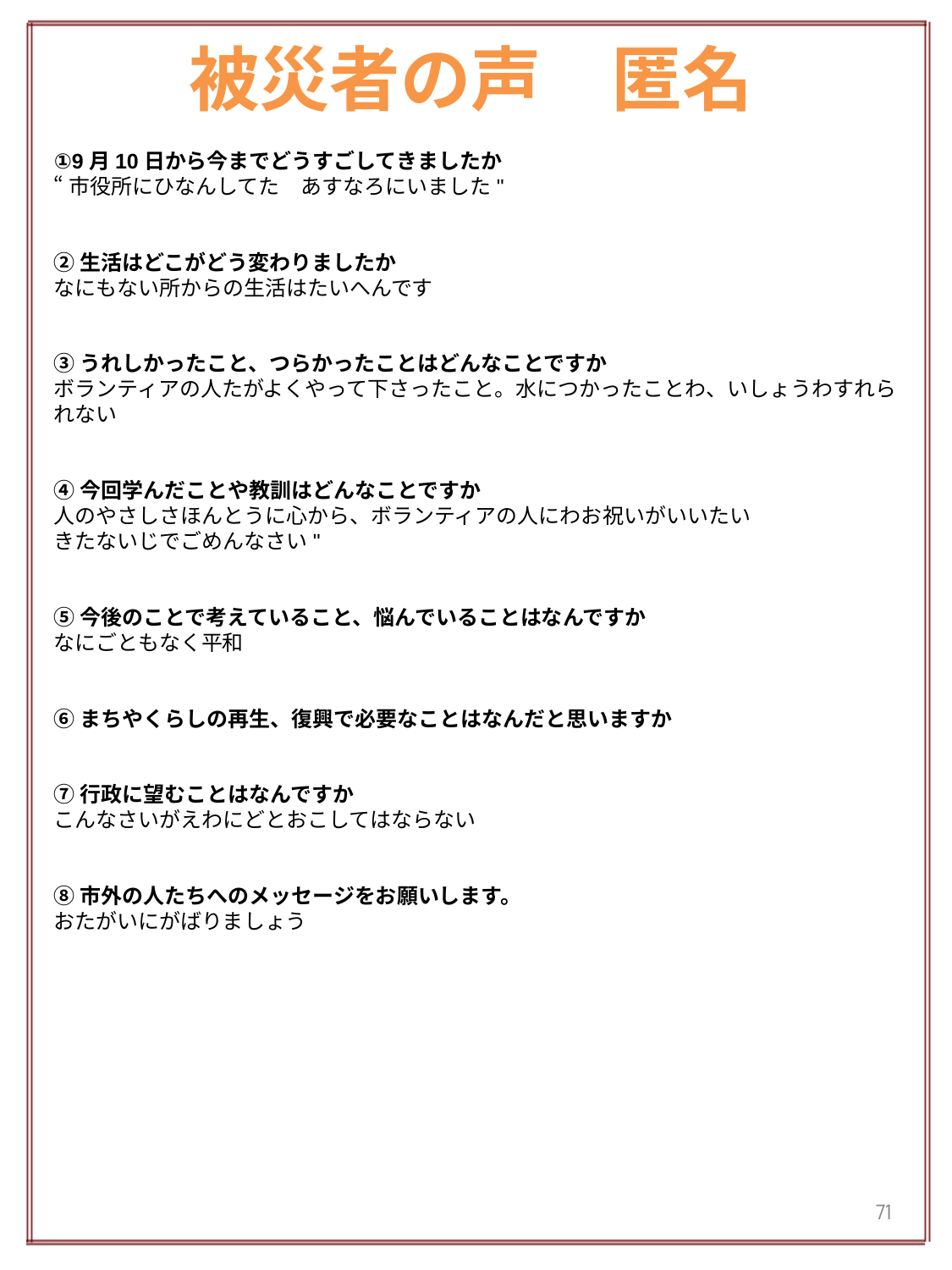

# 被災者の声　匿名
①9月10日から今までどうすごしてきましたか
“市役所にひなんしてた　あすなろにいました"

②生活はどこがどう変わりましたか
なにもない所からの生活はたいへんです

③うれしかったこと、つらかったことはどんなことですか
ボランティアの人たがよくやって下さったこと。水につかったことわ、いしょうわすれられない

④今回学んだことや教訓はどんなことですか
人のやさしさほんとうに心から、ボランティアの人にわお祝いがいいたい
きたないじでごめんなさい"

⑤今後のことで考えていること、悩んでいることはなんですか
なにごともなく平和

⑥まちやくらしの再生、復興で必要なことはなんだと思いますか

⑦行政に望むことはなんですか
こんなさいがえわにどとおこしてはならない

⑧市外の人たちへのメッセージをお願いします。
おたがいにがばりましょう

71